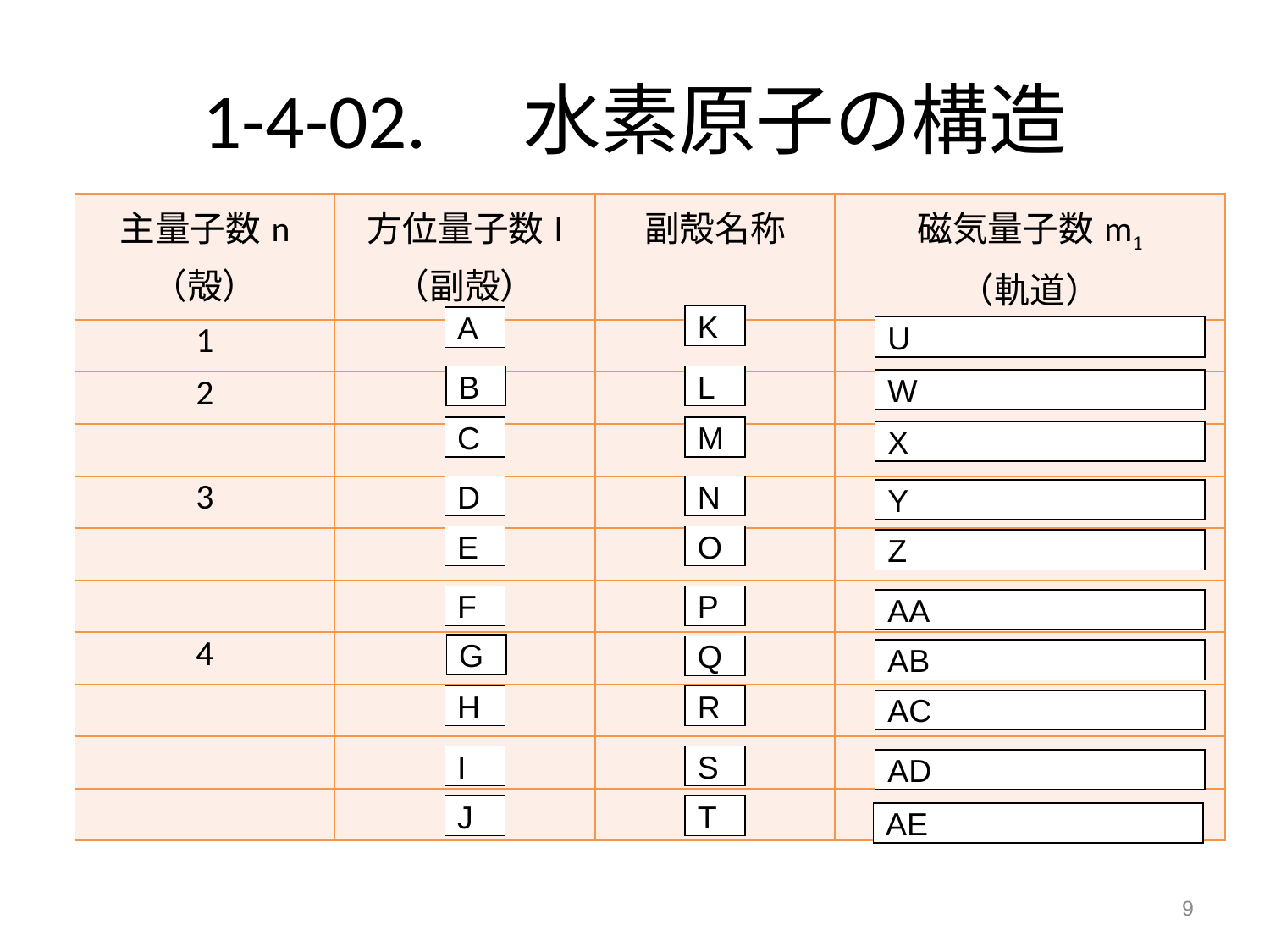

# 1-4-02.　水素原子の構造
| 主量子数n （殻） | 方位量子数l （副殻） | 副殻名称 | 磁気量子数m1 （軌道） |
| --- | --- | --- | --- |
| 1 |  |  |  |
| 2 |  |  |  |
|  |  |  |  |
| 3 |  |  |  |
|  |  |  |  |
|  |  |  |  |
| 4 |  |  |  |
|  |  |  |  |
|  |  |  |  |
|  |  |  |  |
K
A
U
B
L
W
C
M
X
D
N
Y
E
O
Z
F
P
AA
G
Q
AB
H
R
AC
I
S
AD
J
T
AE
9